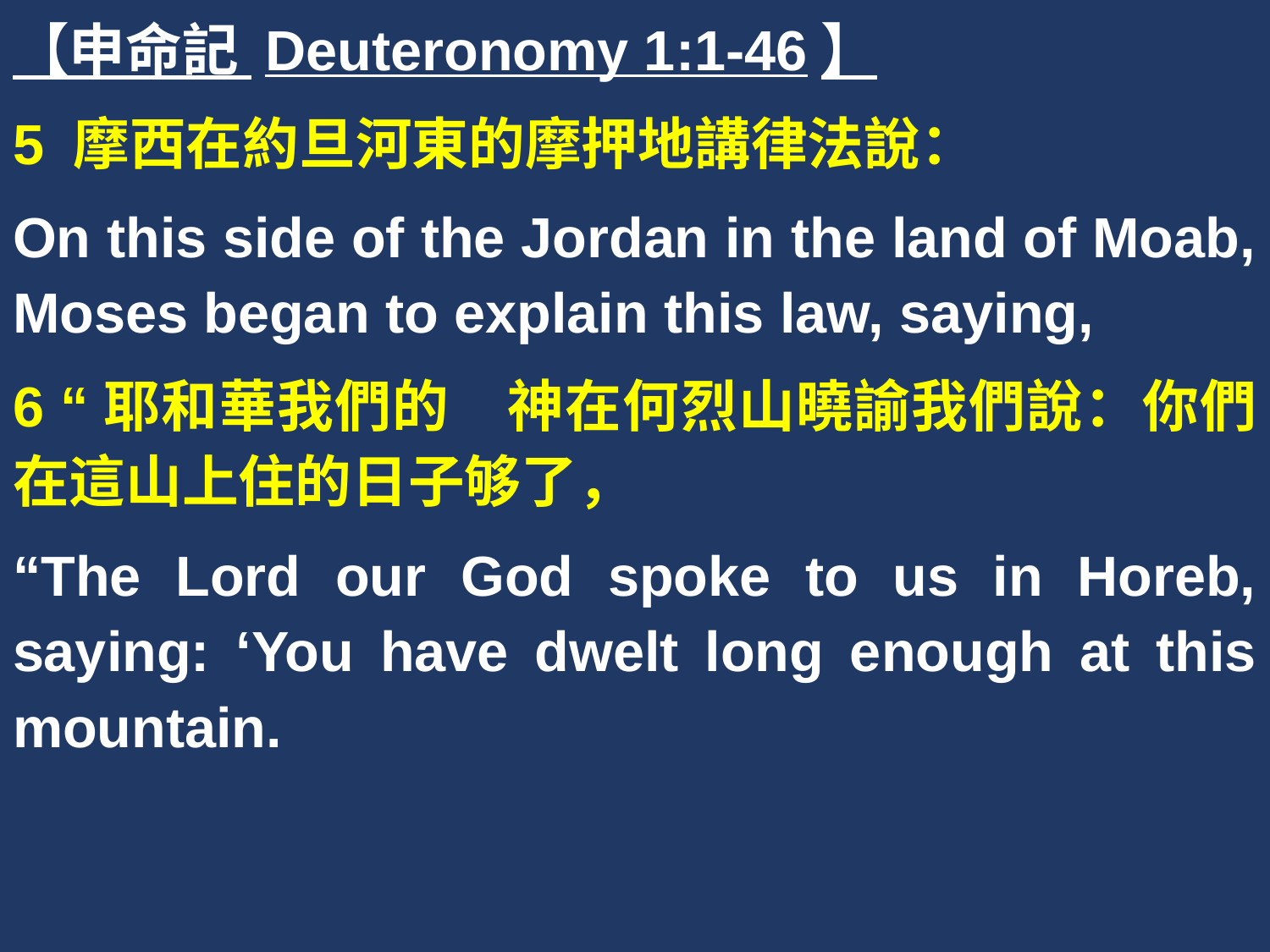

【申命記 Deuteronomy 1:1-46】
5 摩西在約旦河東的摩押地講律法說：
On this side of the Jordan in the land of Moab, Moses began to explain this law, saying,
6 “耶和華我們的　神在何烈山曉諭我們說：你們在這山上住的日子够了，
“The Lord our God spoke to us in Horeb, saying: ‘You have dwelt long enough at this mountain.